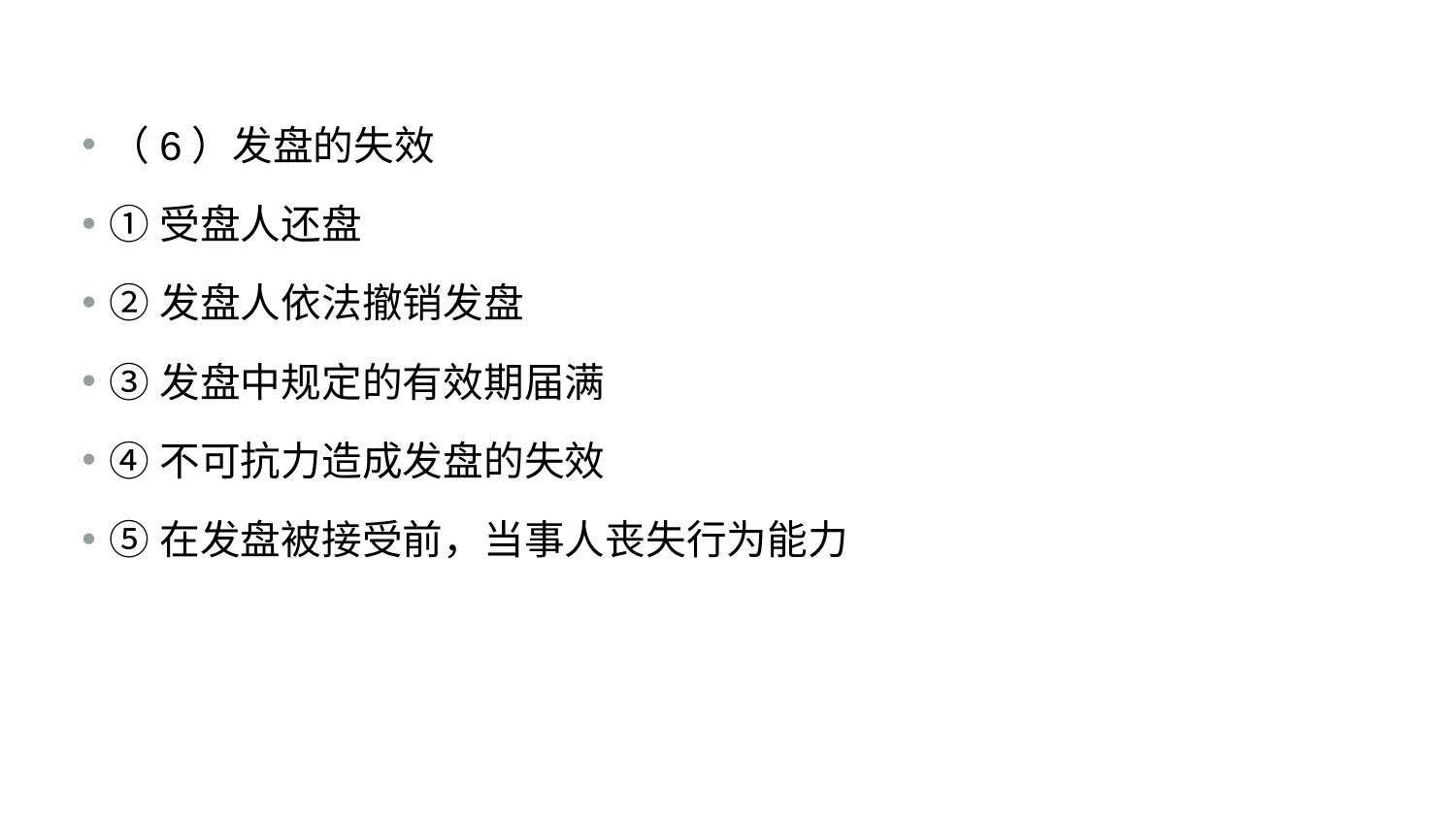

#
（6）发盘的失效
①受盘人还盘
②发盘人依法撤销发盘
③发盘中规定的有效期届满
④不可抗力造成发盘的失效
⑤在发盘被接受前，当事人丧失行为能力